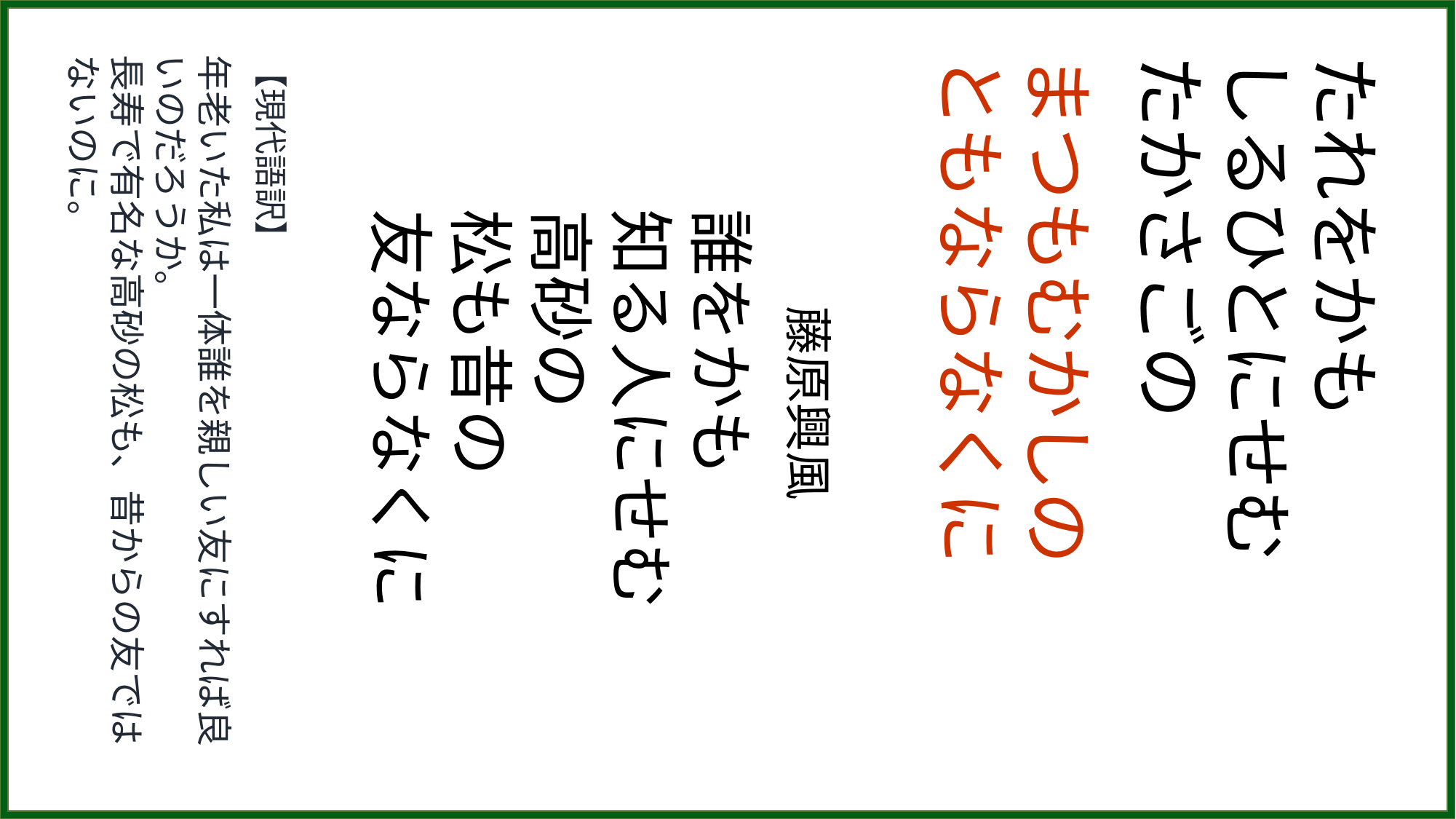

【現代語訳】

年老いた私は一体誰を親しい友にすれば良いのだろうか。
長寿で有名な高砂の松も、昔からの友ではないのに。
　　藤原興風

誰をかも
知る人にせむ
高砂の
松も昔の
友ならなくに
まつもむかしの
ともならなくに
たれをかも
しるひとにせむ
たかさごの